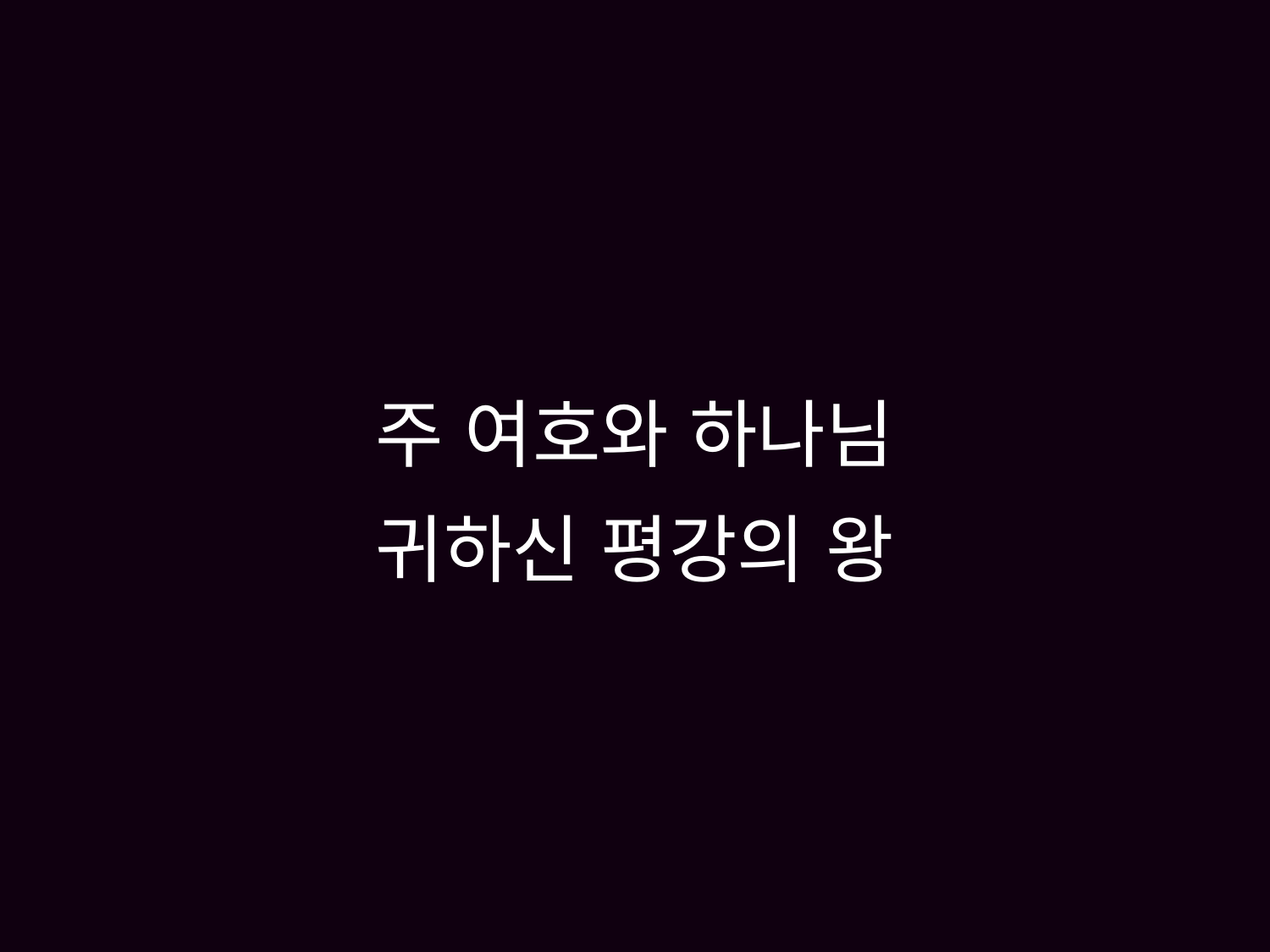

# 주 여호와 하나님 귀하신 평강의 왕